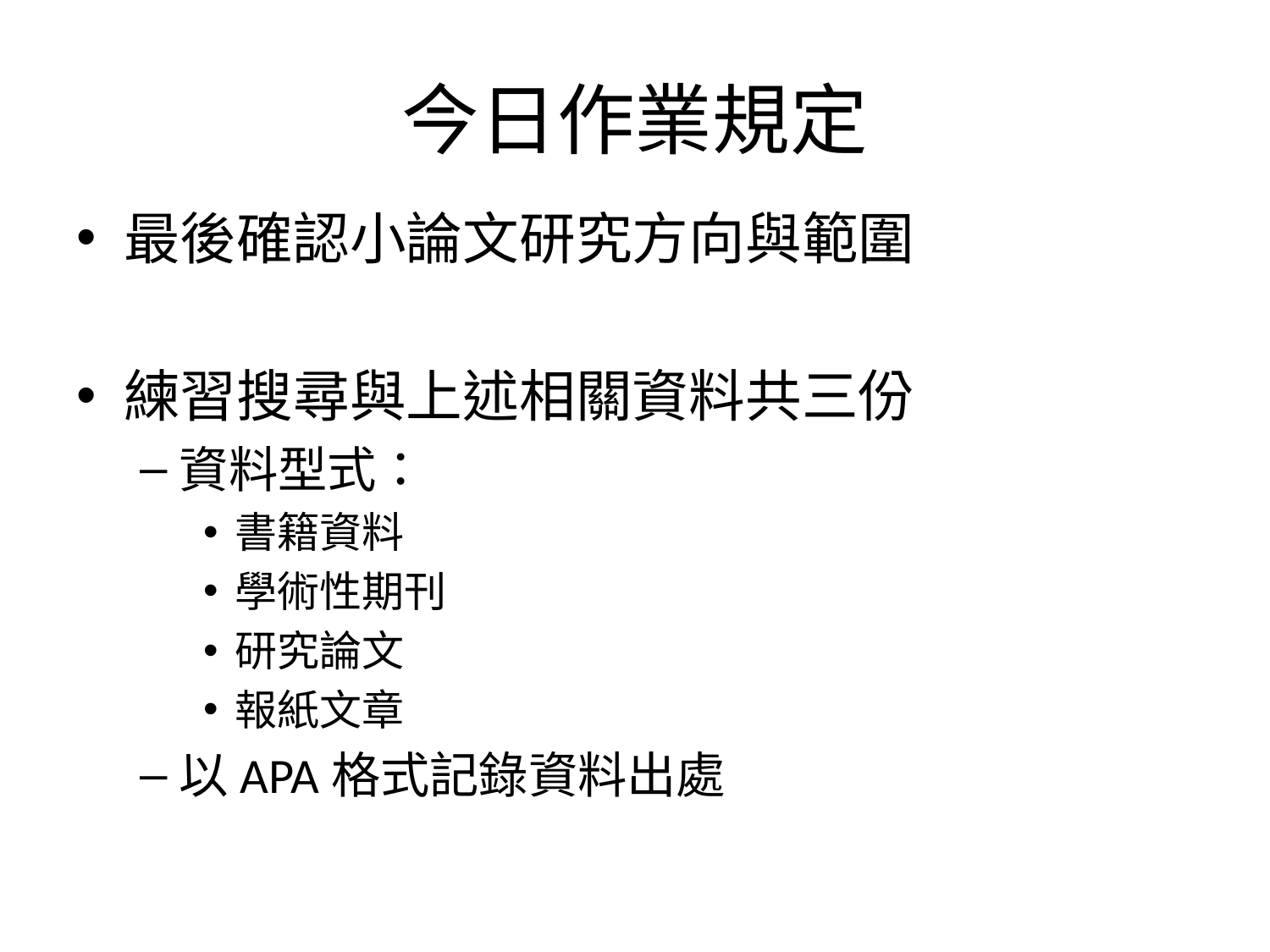

# 今日作業規定
最後確認小論文研究方向與範圍

練習搜尋與上述相關資料共三份
資料型式：
書籍資料
學術性期刊
研究論文
報紙文章
以APA格式記錄資料出處